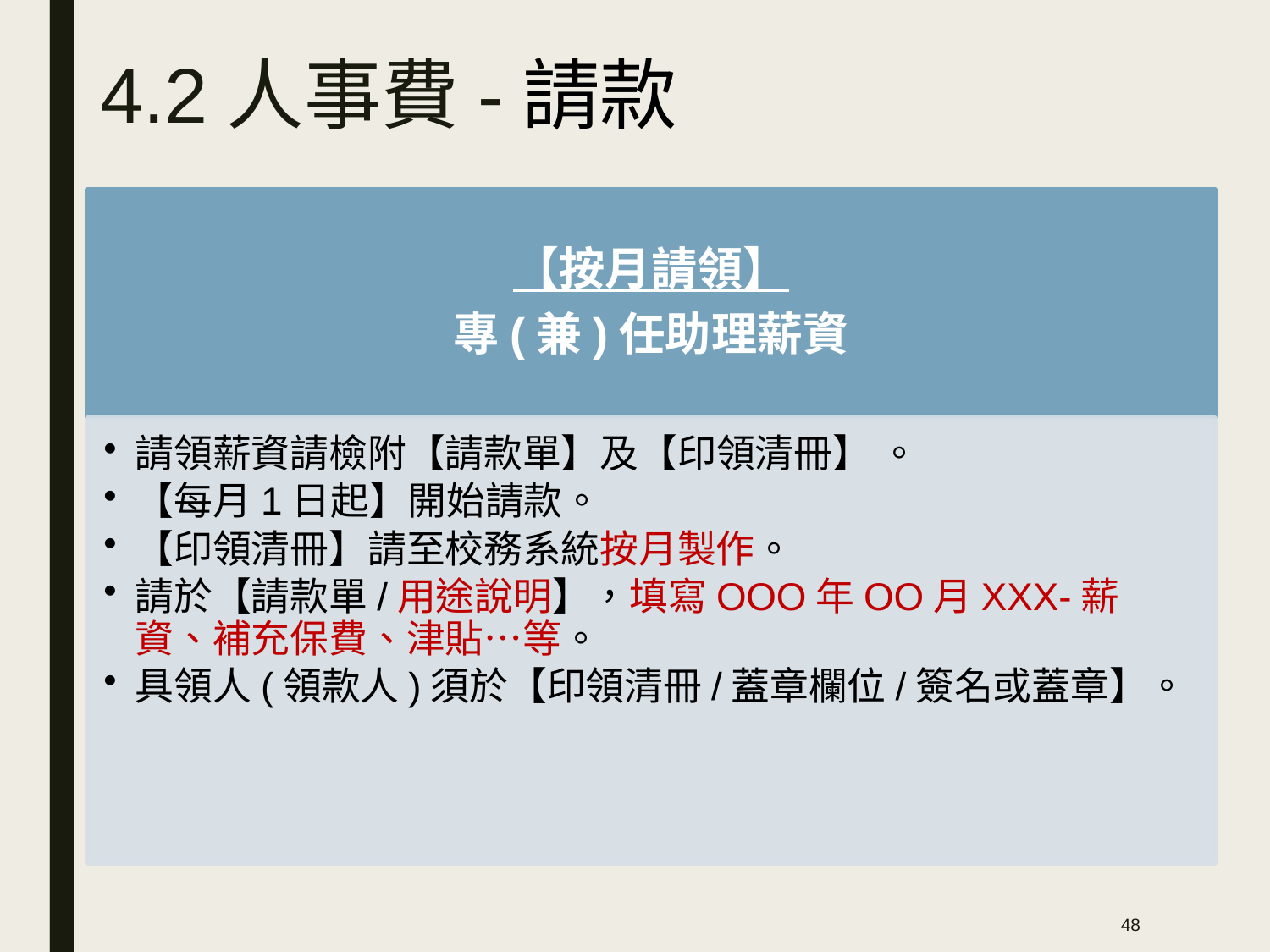

# 4.2人事費-請款
【按月請領】
專(兼)任助理薪資
請領薪資請檢附【請款單】及【印領清冊】 。
【每月1日起】開始請款。
【印領清冊】請至校務系統按月製作。
請於【請款單/用途說明】，填寫OOO年OO月XXX-薪資、補充保費、津貼…等。
具領人(領款人)須於【印領清冊/蓋章欄位/簽名或蓋章】。
48